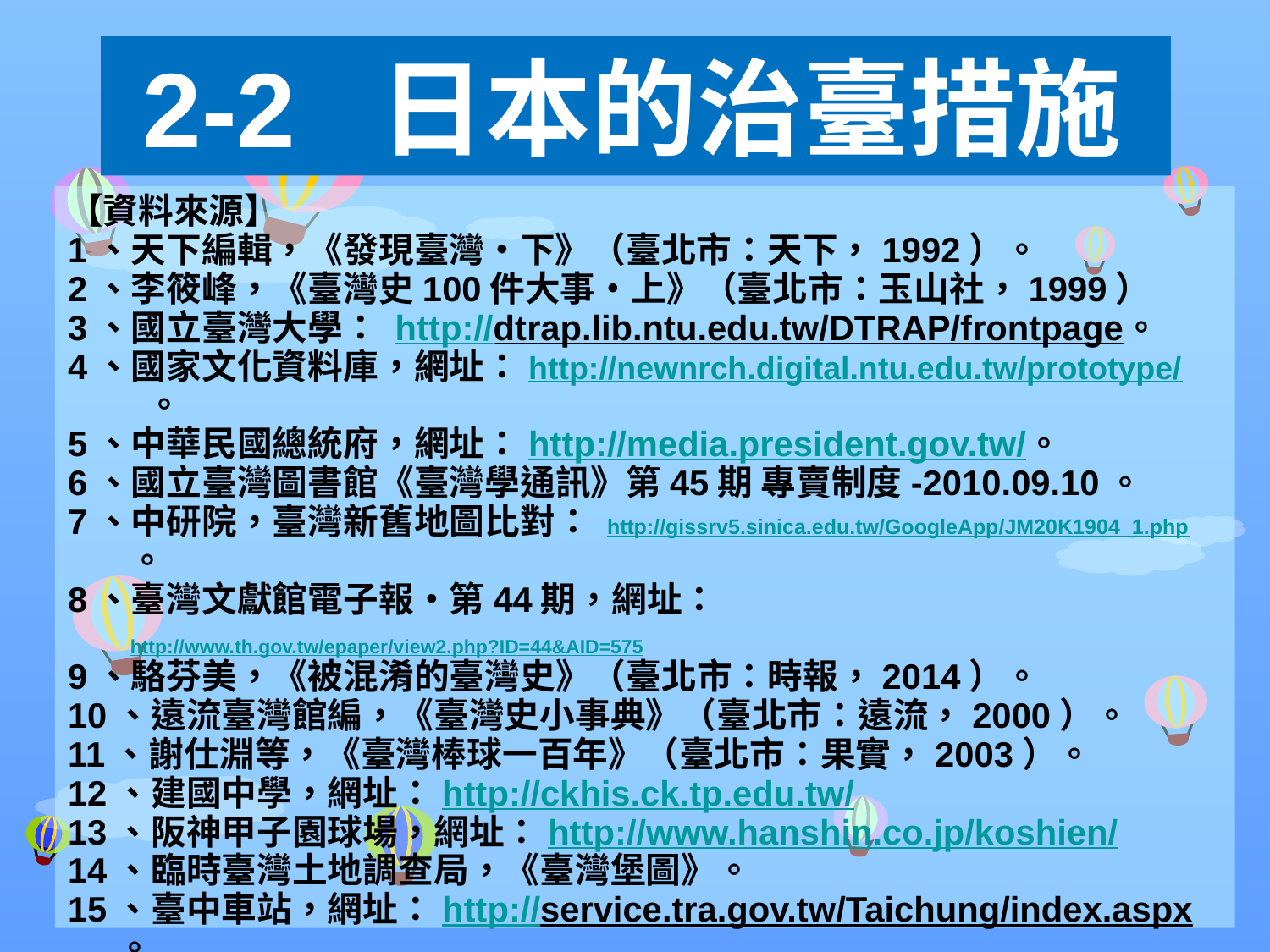

2-2  日本的治臺措施
【資料來源】
1、天下編輯，《發現臺灣•下》（臺北市：天下，1992）。
2、李筱峰，《臺灣史100件大事•上》（臺北市：玉山社，1999）
3、國立臺灣大學： http://dtrap.lib.ntu.edu.tw/DTRAP/frontpage。
4、國家文化資料庫，網址：http://newnrch.digital.ntu.edu.tw/prototype/ 。
5、中華民國總統府，網址：http://media.president.gov.tw/。
6、國立臺灣圖書館《臺灣學通訊》第45期 專賣制度-2010.09.10。
7、中研院，臺灣新舊地圖比對： http://gissrv5.sinica.edu.tw/GoogleApp/JM20K1904_1.php。
8、臺灣文獻館電子報•第44期，網址：http://www.th.gov.tw/epaper/view2.php?ID=44&AID=575
9、駱芬美，《被混淆的臺灣史》（臺北市：時報，2014）。
10、遠流臺灣館編，《臺灣史小事典》（臺北市：遠流，2000）。
11、謝仕淵等，《臺灣棒球一百年》（臺北市：果實，2003）。
12、建國中學，網址：http://ckhis.ck.tp.edu.tw/
13、阪神甲子園球場，網址：http://www.hanshin.co.jp/koshien/
14、臨時臺灣土地調查局，《臺灣堡圖》。
15、臺中車站，網址：http://service.tra.gov.tw/Taichung/index.aspx。
16、范雅鈞，〈日治時期 臺灣專賣制度的推行與影響〉
17、維基百科，網址：http://zh.wikipedia.org/。
18、翰林出版社